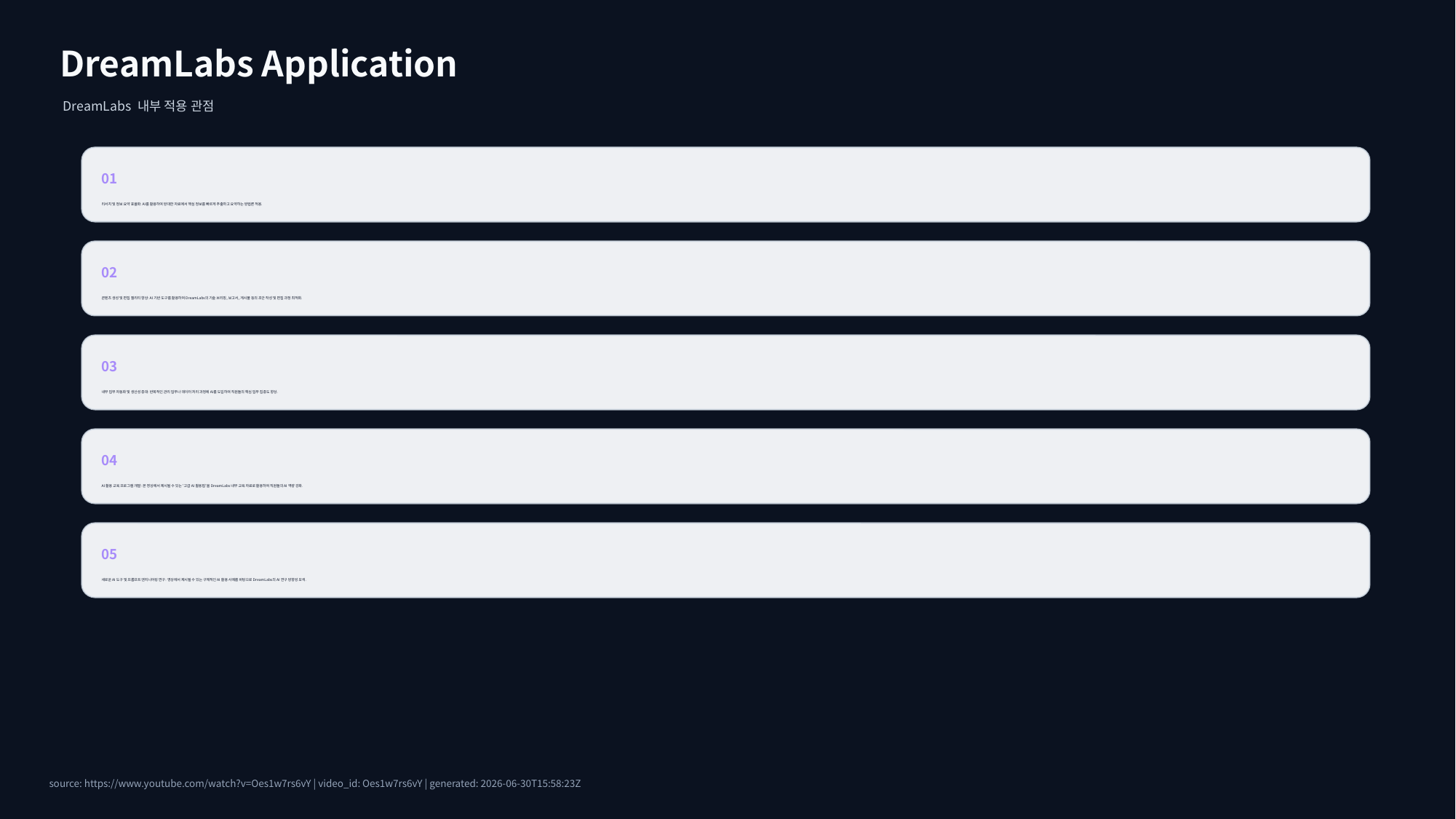

DreamLabs Application
DreamLabs 내부 적용 관점

01
리서치 및 정보 요약 효율화: AI를 활용하여 방대한 자료에서 핵심 정보를 빠르게 추출하고 요약하는 방법론 적용.

02
콘텐츠 생성 및 편집 퀄리티 향상: AI 기반 도구를 활용하여 DreamLabs의 기술 브리핑, 보고서, 게시물 등의 초안 작성 및 편집 과정 최적화.

03
내부 업무 자동화 및 생산성 증대: 반복적인 관리 업무나 데이터 처리 과정에 AI를 도입하여 직원들의 핵심 업무 집중도 향상.

04
AI 활용 교육 프로그램 개발: 본 영상에서 제시될 수 있는 '고급 AI 활용법'을 DreamLabs 내부 교육 자료로 활용하여 직원들의 AI 역량 강화.

05
새로운 AI 도구 및 프롬프트 엔지니어링 연구: 영상에서 제시될 수 있는 구체적인 AI 활용 사례를 바탕으로 DreamLabs의 AI 연구 방향성 모색.
source: https://www.youtube.com/watch?v=Oes1w7rs6vY | video_id: Oes1w7rs6vY | generated: 2026-06-30T15:58:23Z